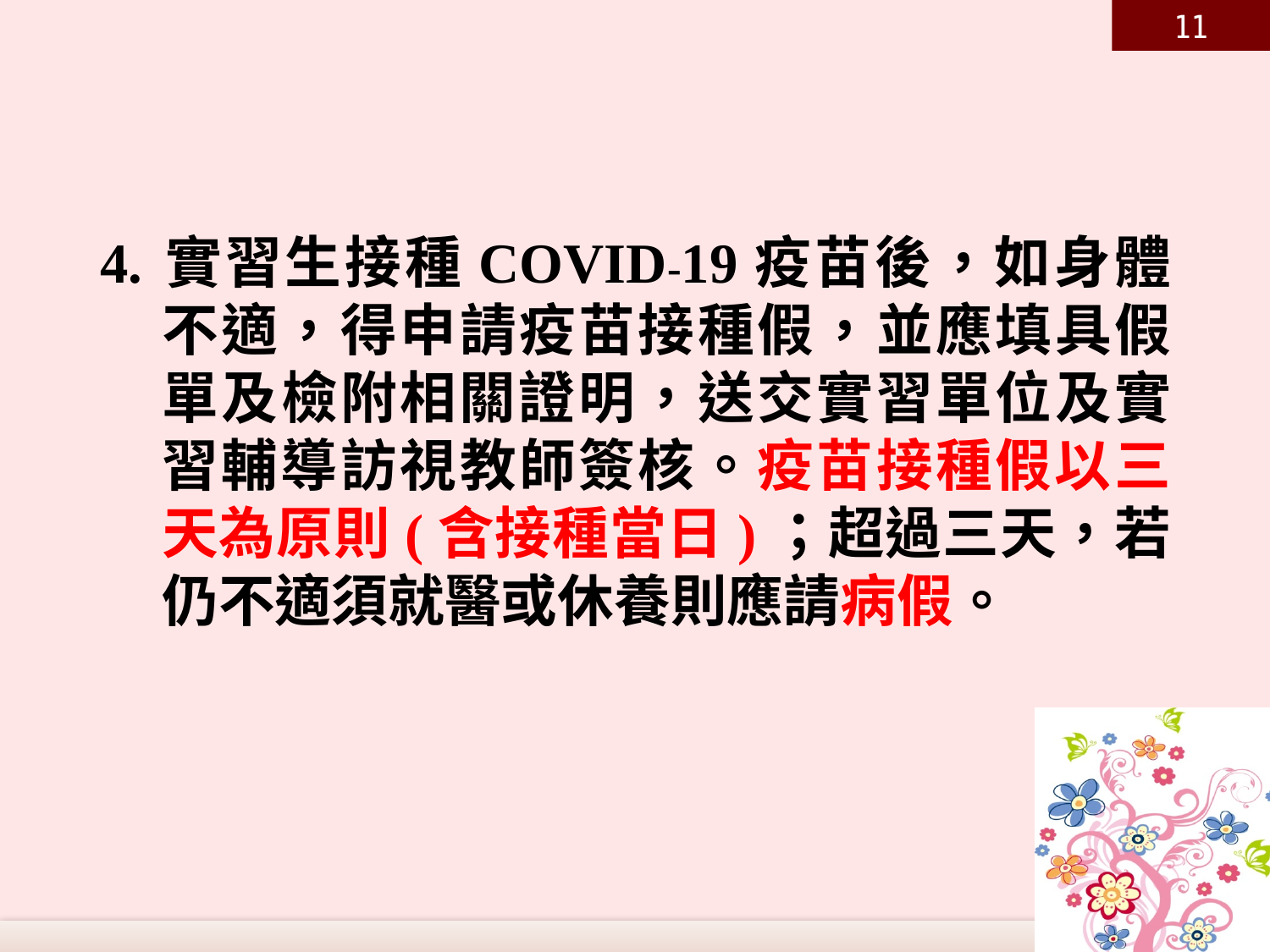

11
4.	實習生接種COVID-19疫苗後，如身體不適，得申請疫苗接種假，並應填具假單及檢附相關證明，送交實習單位及實習輔導訪視教師簽核。疫苗接種假以三天為原則(含接種當日)；超過三天，若仍不適須就醫或休養則應請病假。